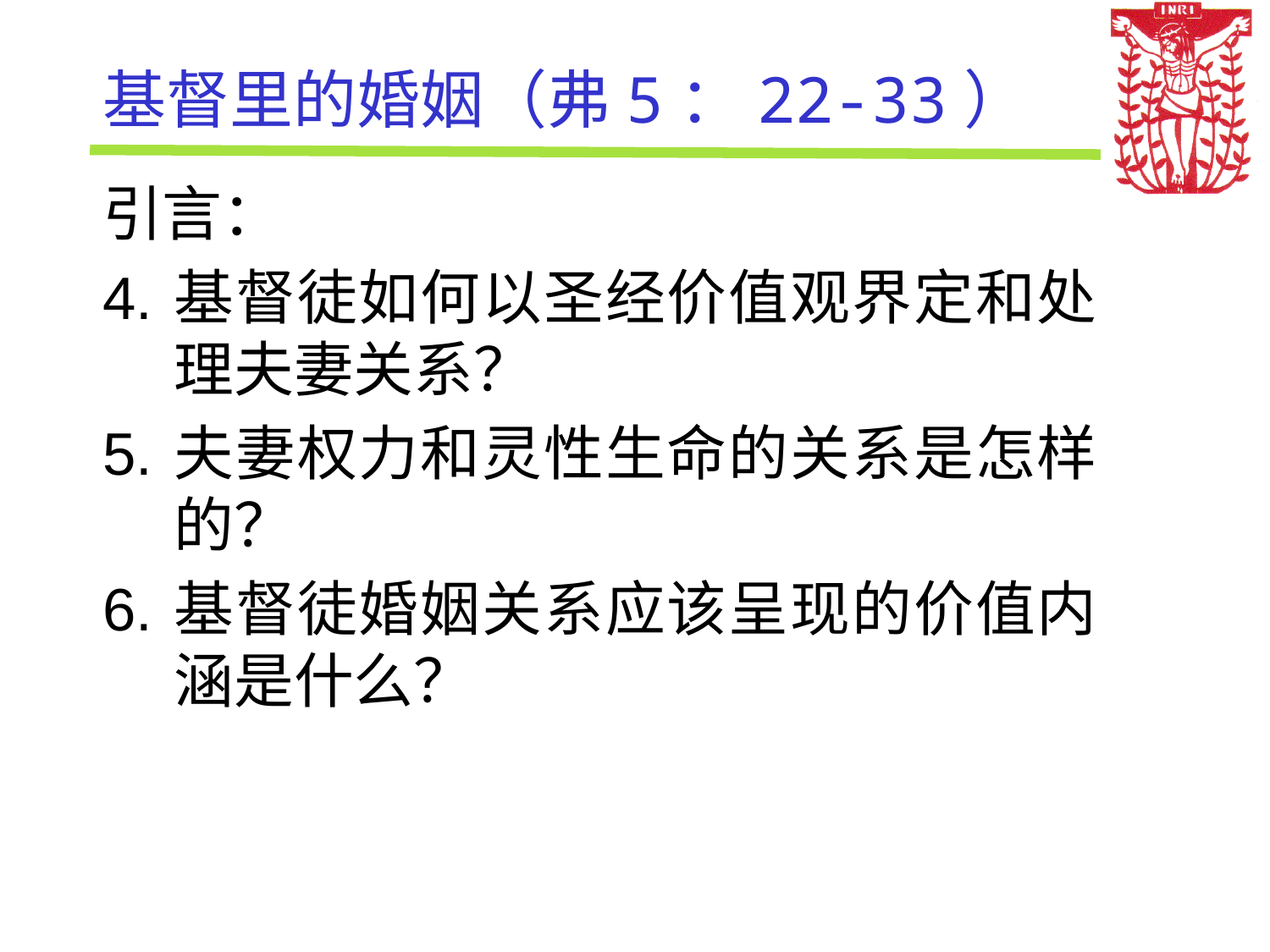

# 基督里的婚姻（弗5：22-33）
引言：
基督徒如何以圣经价值观界定和处理夫妻关系？
夫妻权力和灵性生命的关系是怎样的？
基督徒婚姻关系应该呈现的价值内涵是什么？